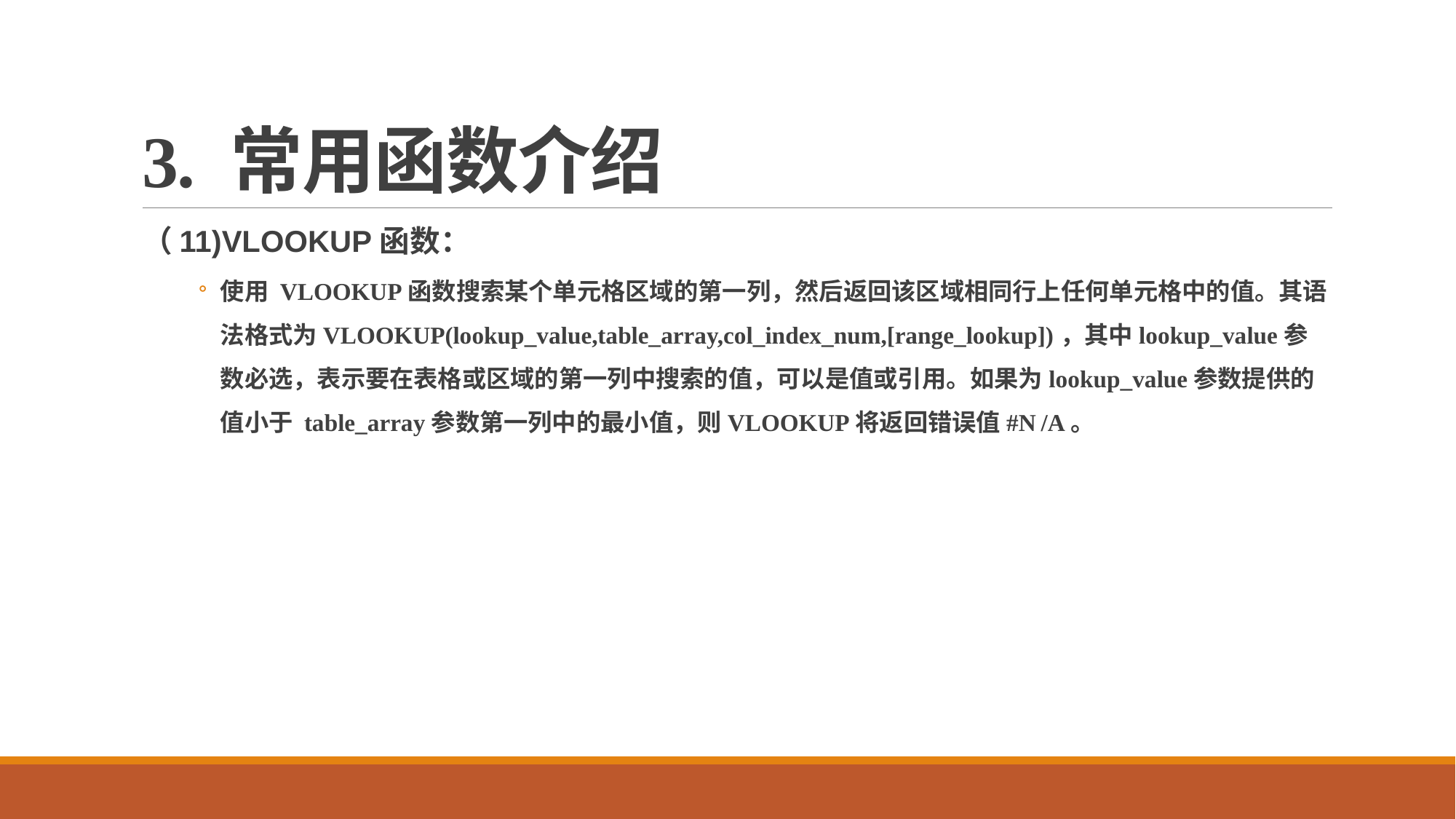

# 3. 常用函数介绍
（11)VLOOKUP函数：
使用 VLOOKUP函数搜索某个单元格区域的第一列，然后返回该区域相同行上任何单元格中的值。其语法格式为VLOOKUP(lookup_value,table_array,col_index_num,[range_lookup])，其中lookup_value参数必选，表示要在表格或区域的第一列中搜索的值，可以是值或引用。如果为lookup_value参数提供的值小于 table_array参数第一列中的最小值，则VLOOKUP将返回错误值#N /A。